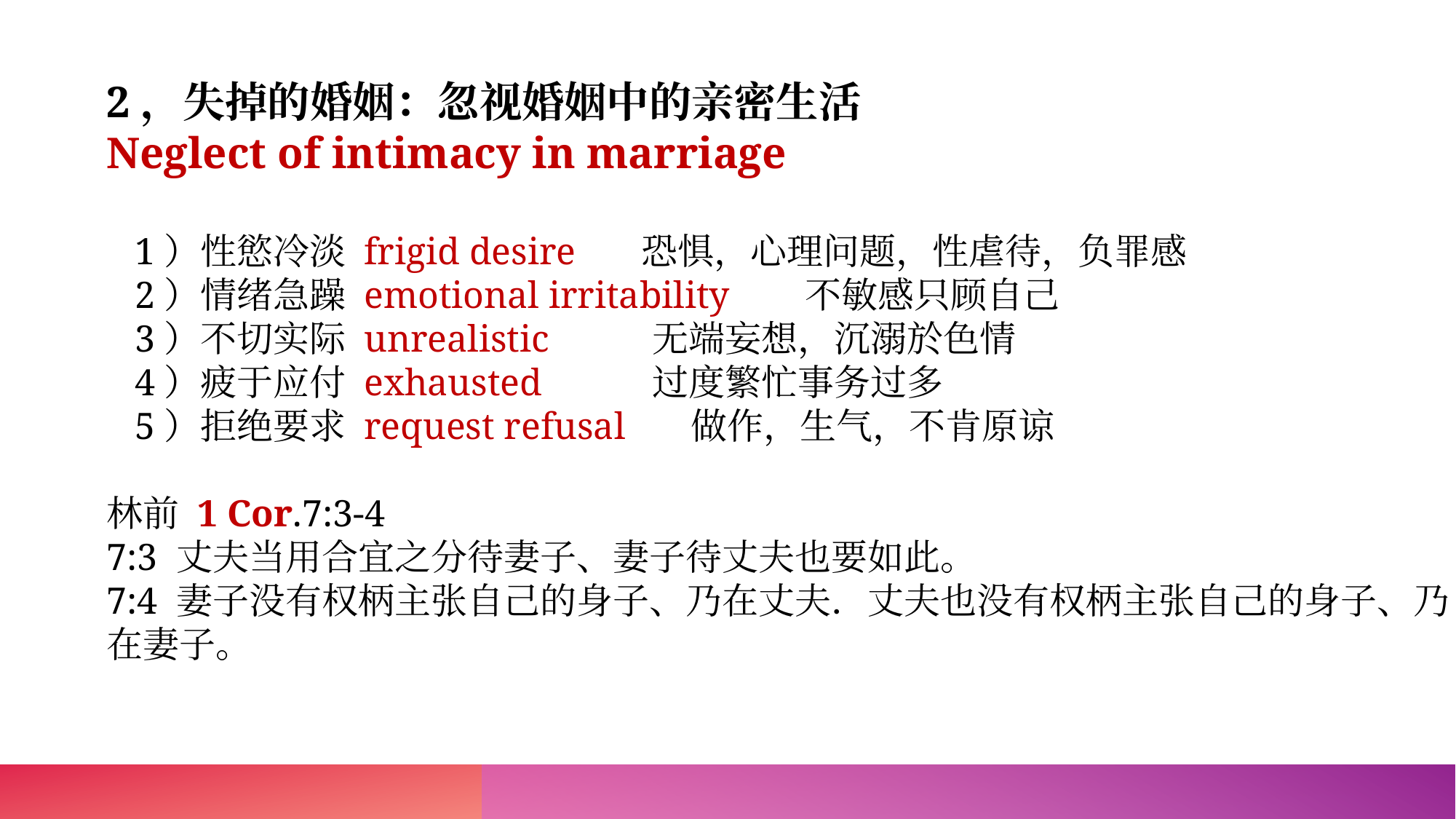

2，失掉的婚姻：忽视婚姻中的亲密生活
Neglect of intimacy in marriage

   1）性慾冷淡 frigid desire      恐惧，心理问题，性虐待，负罪感
   2）情绪急躁 emotional irritability       不敏感只顾自己
   3）不切实际 unrealistic    	无端妄想，沉溺於色情
   4）疲于应付 exhausted      	过度繁忙事务过多
   5）拒绝要求 request refusal      做作，生气，不肯原谅

林前 1 Cor.7:3-4
7:3 丈夫当用合宜之分待妻子、妻子待丈夫也要如此。
7:4 妻子没有权柄主张自己的身子、乃在丈夫．丈夫也没有权柄主张自己的身子、乃在妻子。